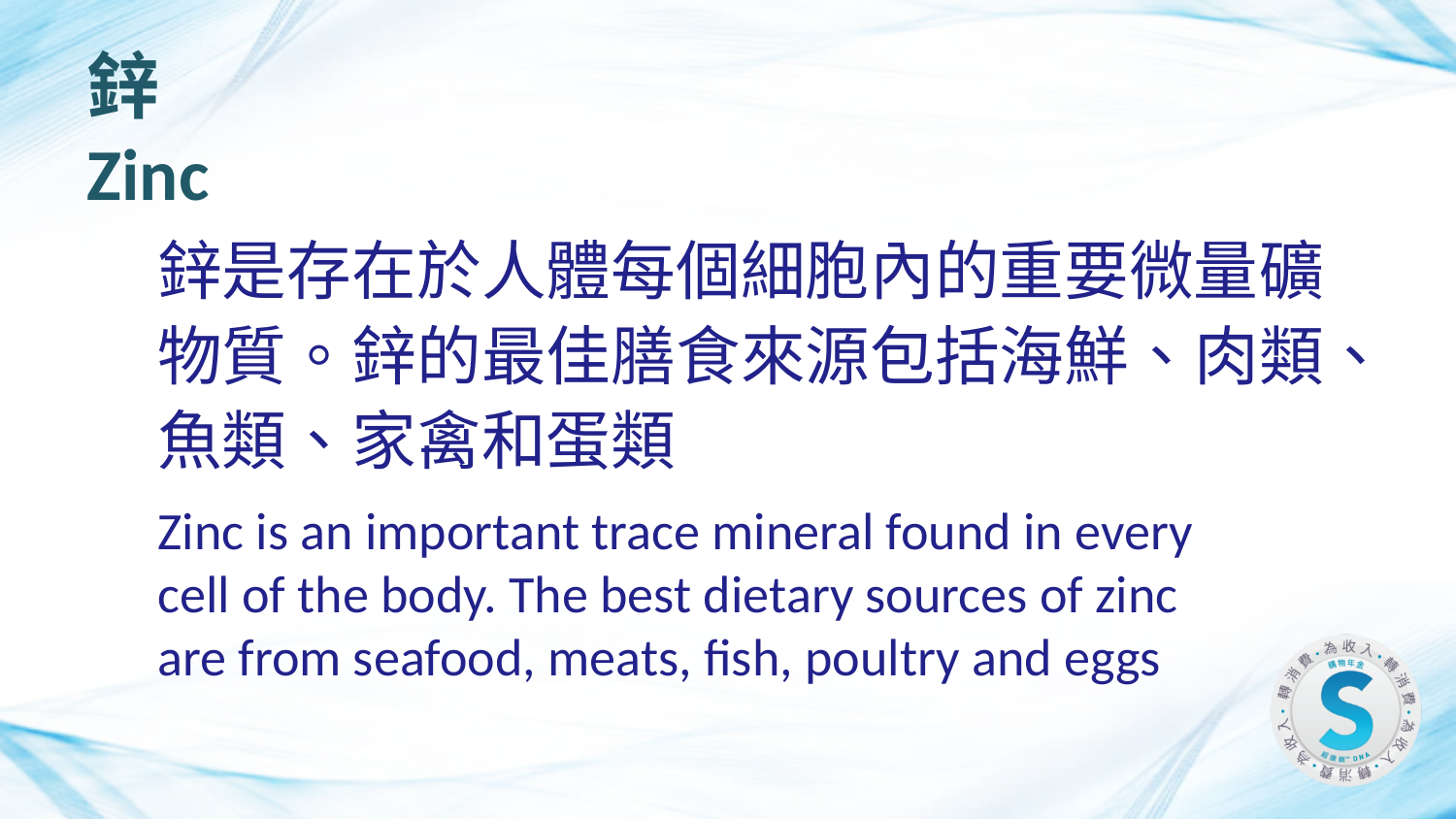

# 鋅
Zinc
鋅是存在於人體每個細胞內的重要微量礦物質。鋅的最佳膳食來源包括海鮮、肉類、魚類、家禽和蛋類

Zinc is an important trace mineral found in every cell of the body. The best dietary sources of zinc are from seafood, meats, fish, poultry and eggs